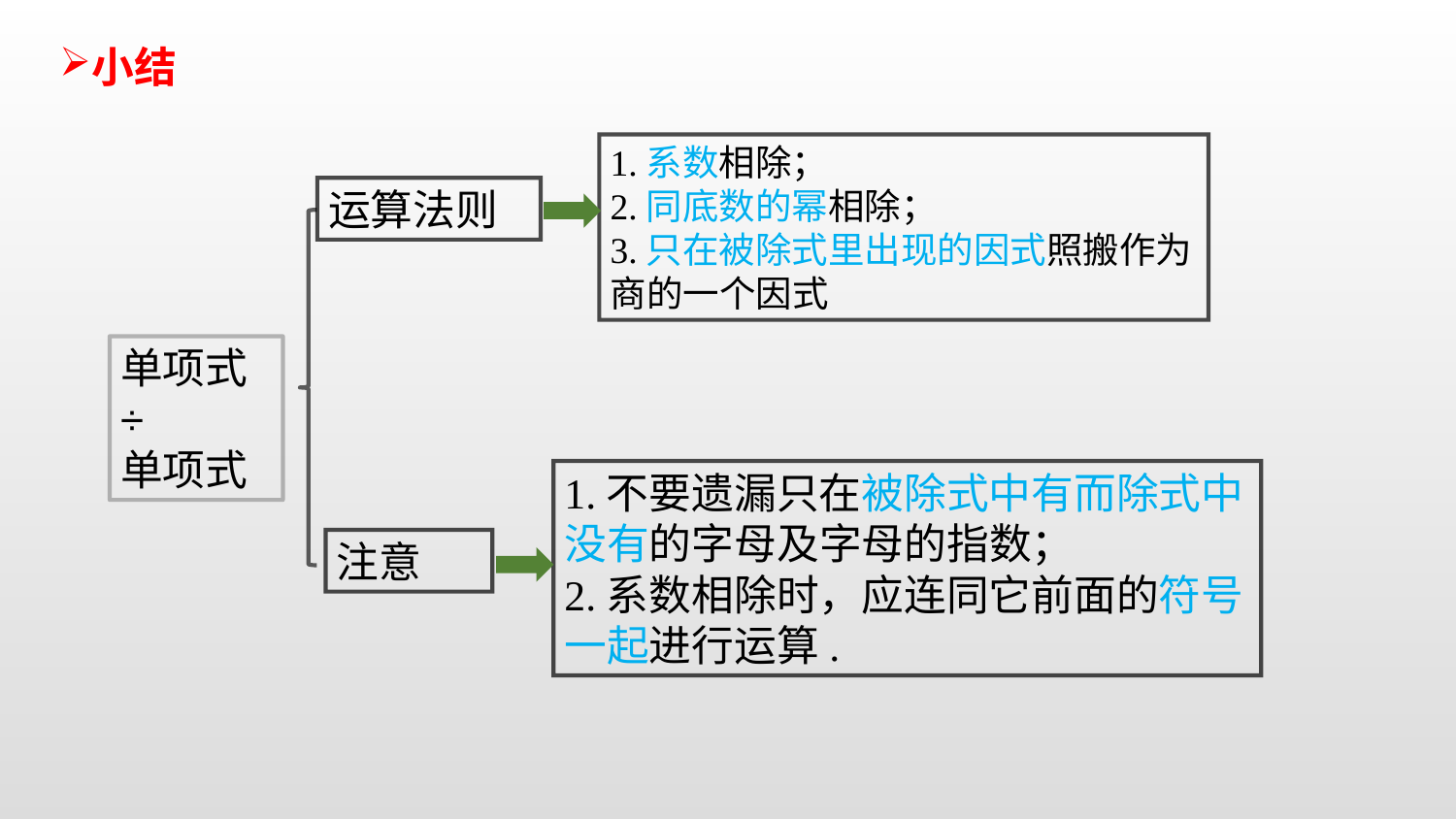

小结
1.系数相除；
2.同底数的幂相除；
3.只在被除式里出现的因式照搬作为商的一个因式
运算法则

单项式÷
单项式
1.不要遗漏只在被除式中有而除式中没有的字母及字母的指数；
2.系数相除时，应连同它前面的符号一起进行运算.
注意